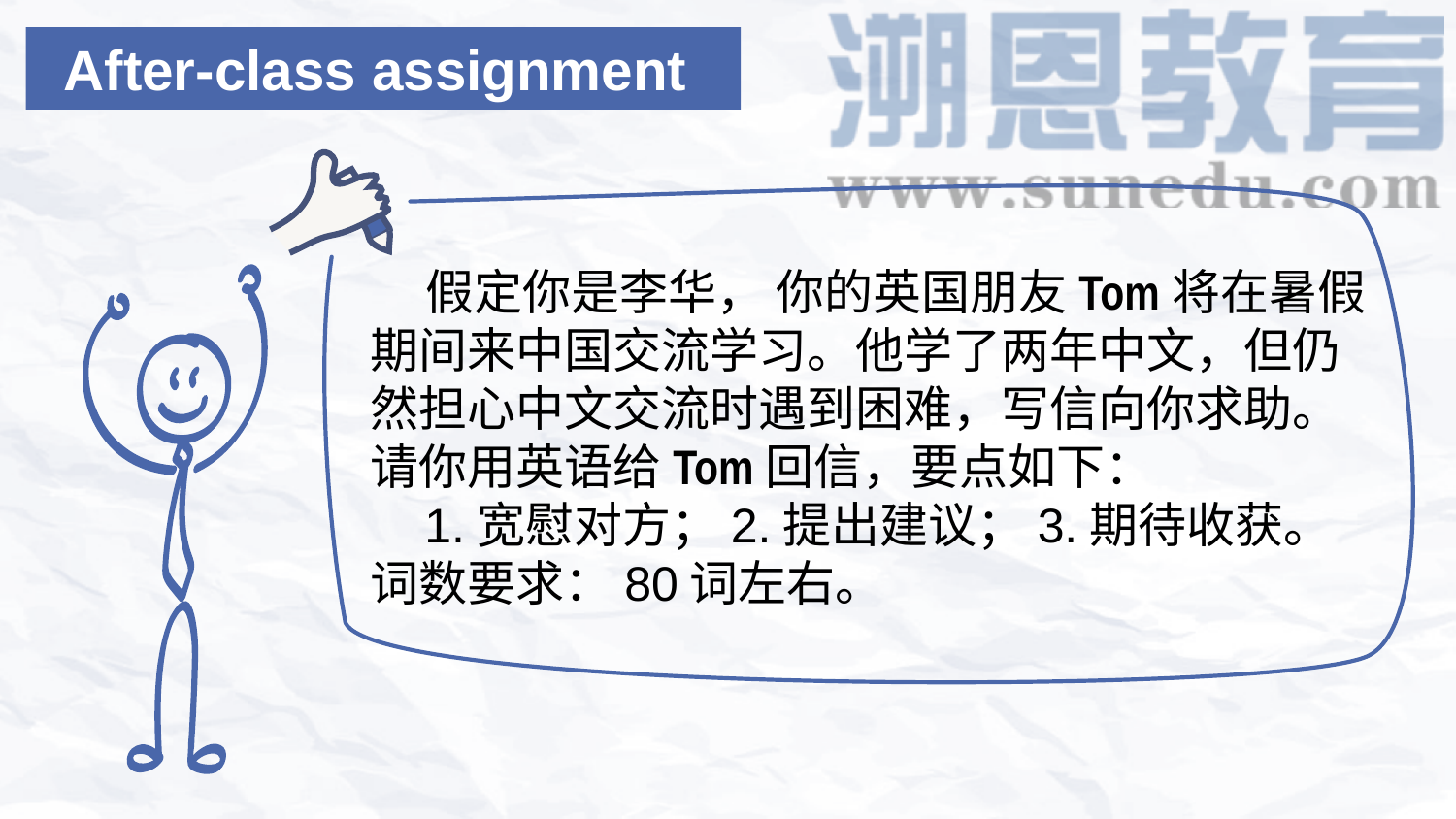

After-class assignment

    假定你是李华， 你的英国朋友Tom将在暑假期间来中国交流学习。他学了两年中文，但仍然担心中文交流时遇到困难，写信向你求助。请你用英语给Tom回信，要点如下：
    1.宽慰对方；2.提出建议；3.期待收获。
词数要求：80词左右。